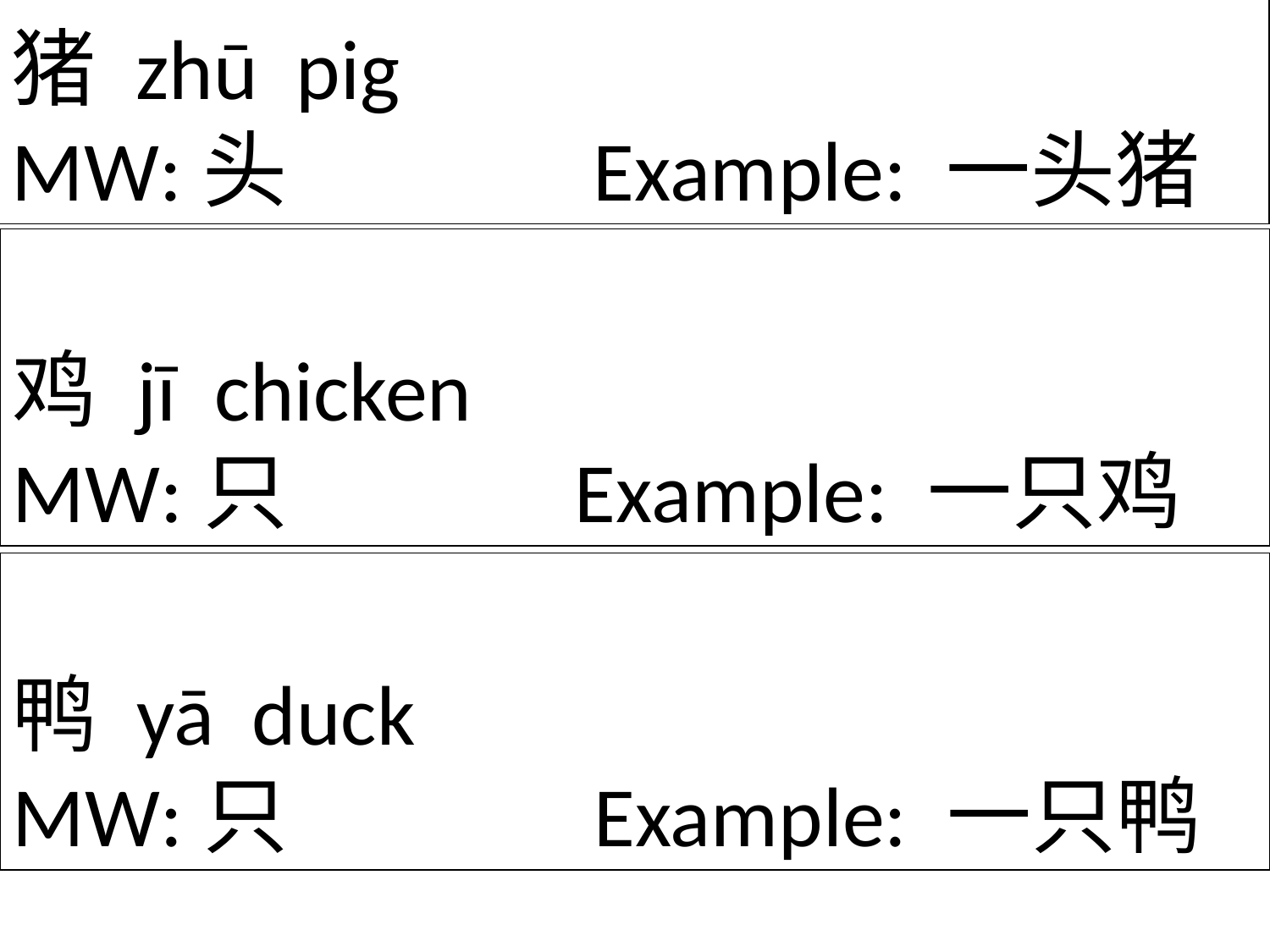

猪 zhū  pig
MW:头               Example: 一头猪

鸡 jī  chicken
MW:只              Example: 一只鸡

鸭 yā  duck
MW:只               Example: 一只鸭